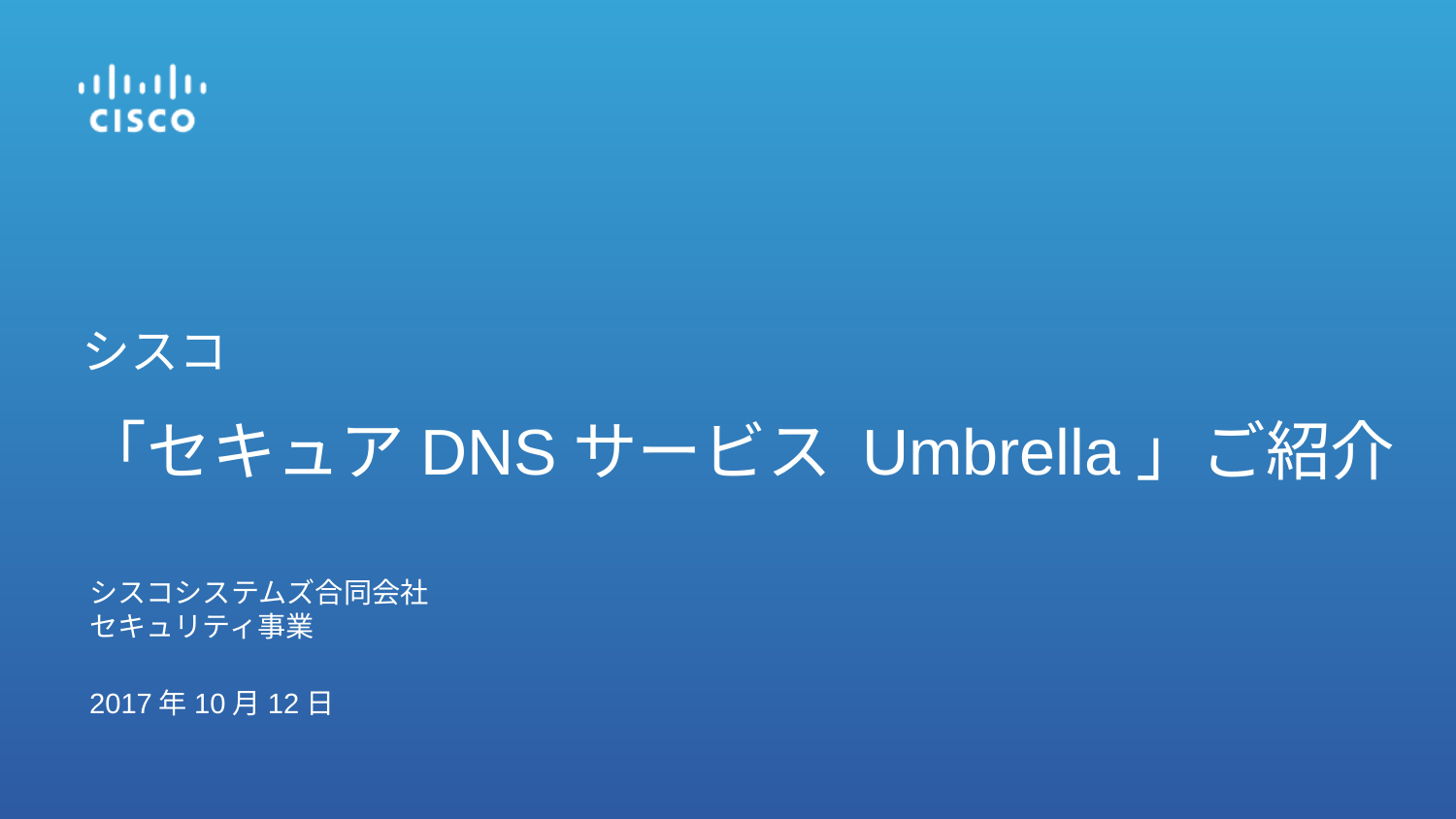

# シスコ 「セキュアDNSサービス Umbrella」ご紹介
シスコシステムズ合同会社
セキュリティ事業

2017年10月12日